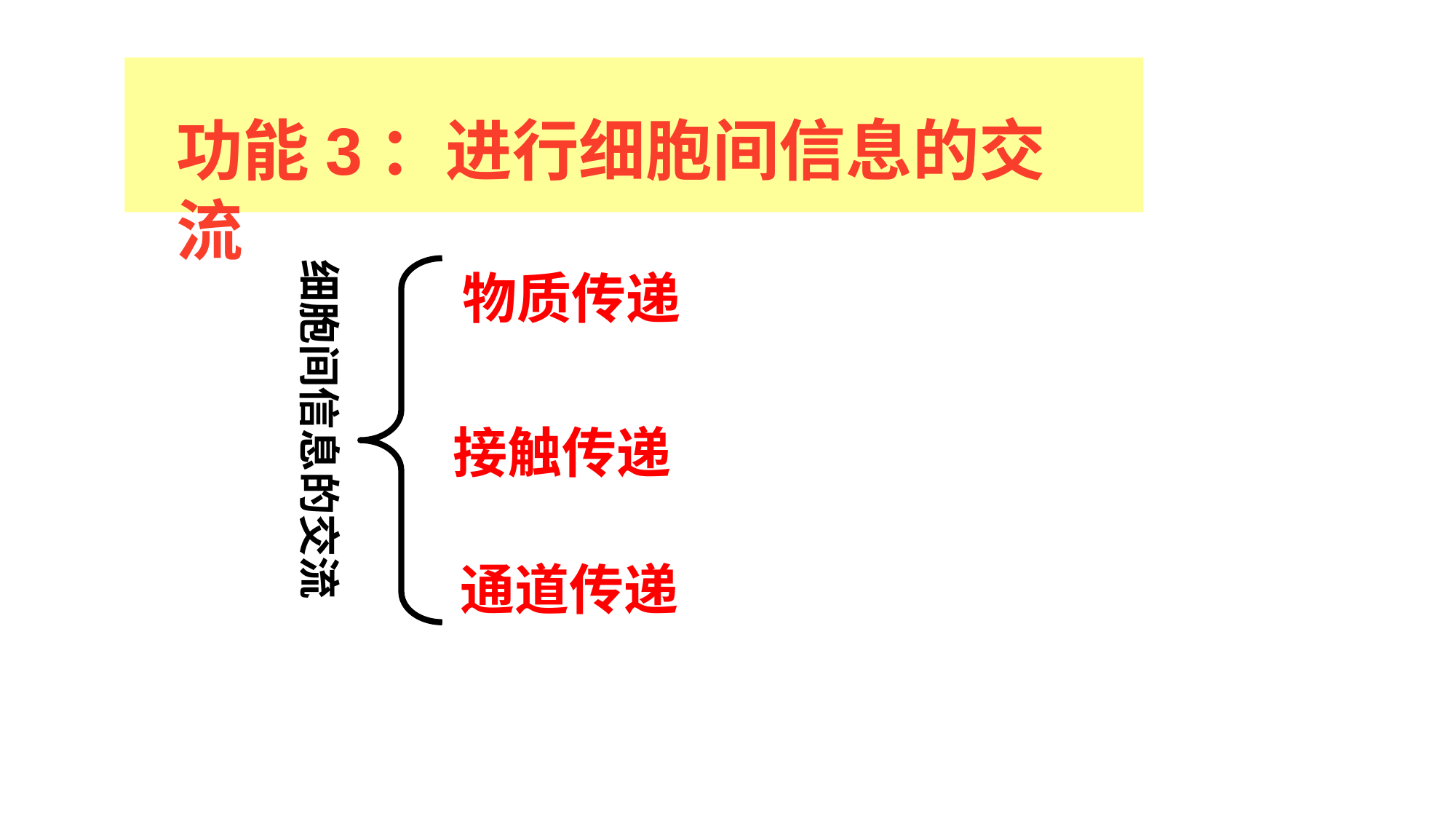

功能3：进行细胞间信息的交流
细胞间信息的交流

物质传递
接触传递

通道传递